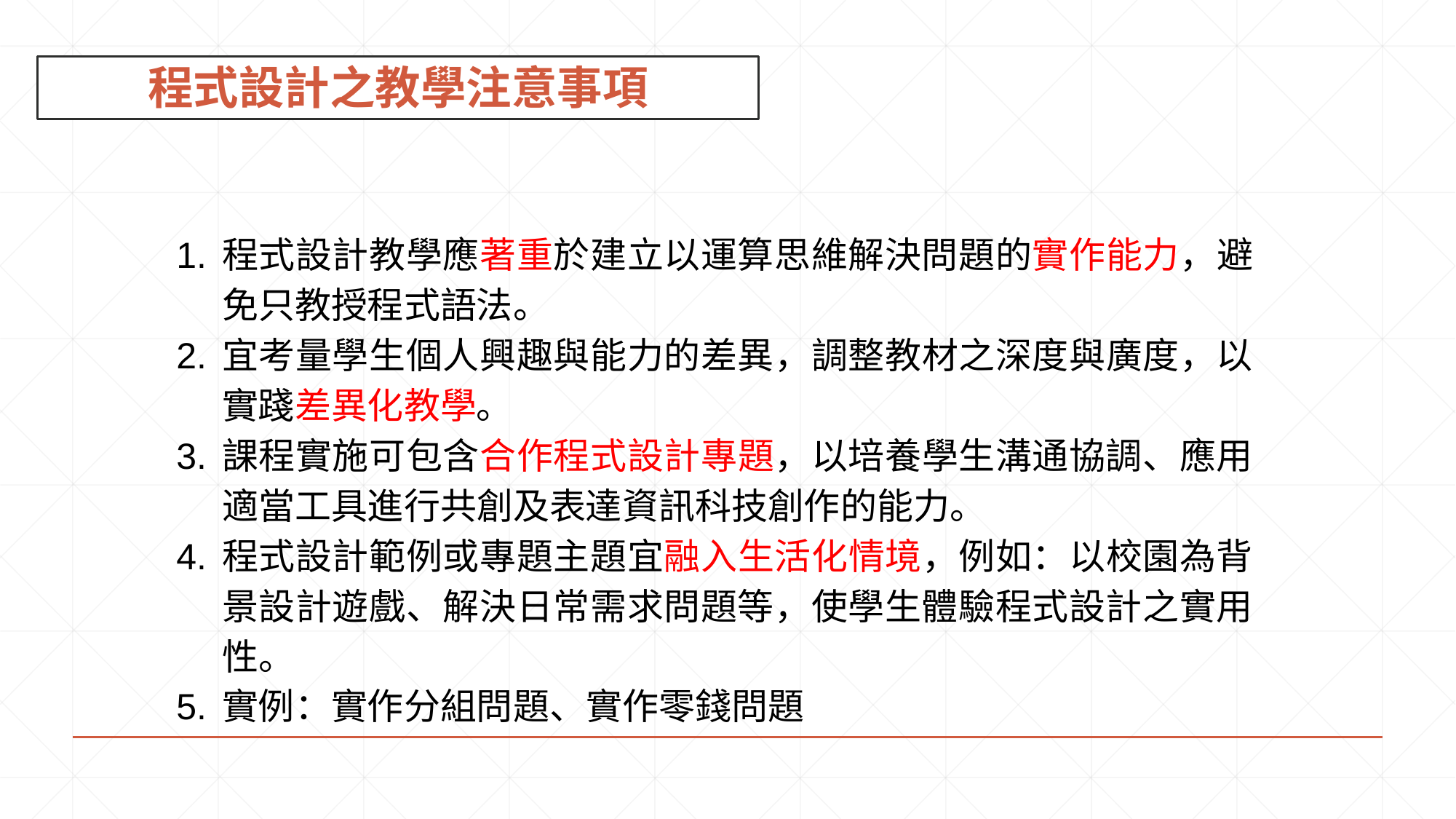

程式設計之教學注意事項
程式設計教學應著重於建立以運算思維解決問題的實作能力，避免只教授程式語法。
宜考量學生個人興趣與能力的差異，調整教材之深度與廣度，以實踐差異化教學。
課程實施可包含合作程式設計專題，以培養學生溝通協調、應用適當工具進行共創及表達資訊科技創作的能力。
程式設計範例或專題主題宜融入生活化情境，例如：以校園為背景設計遊戲、解決日常需求問題等，使學生體驗程式設計之實用性。
實例：實作分組問題、實作零錢問題